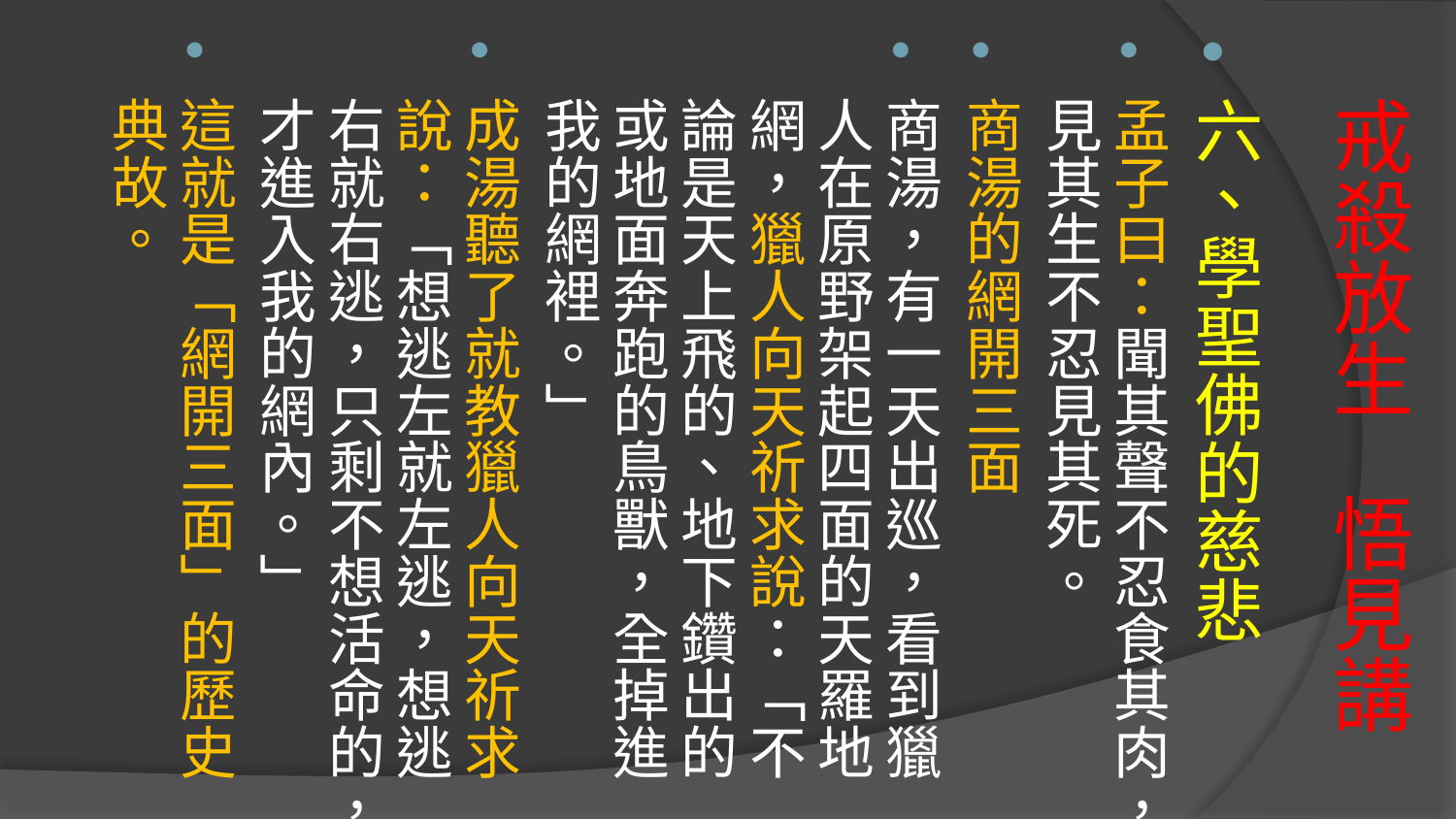

六、學聖佛的慈悲
孟子曰：聞其聲不忍食其肉，見其生不忍見其死。
商湯的網開三面
商湯，有一天出巡，看到獵人在原野架起四面的天羅地網，獵人向天祈求說：「不論是天上飛的、地下鑽出的或地面奔跑的鳥獸，全掉進我的網裡。」
成湯聽了就教獵人向天祈求說：「想逃左就左逃，想逃右就右逃，只剩不想活命的，才進入我的網內。」
這就是「網開三面」的歷史典故。

# 戒殺放生    悟見講